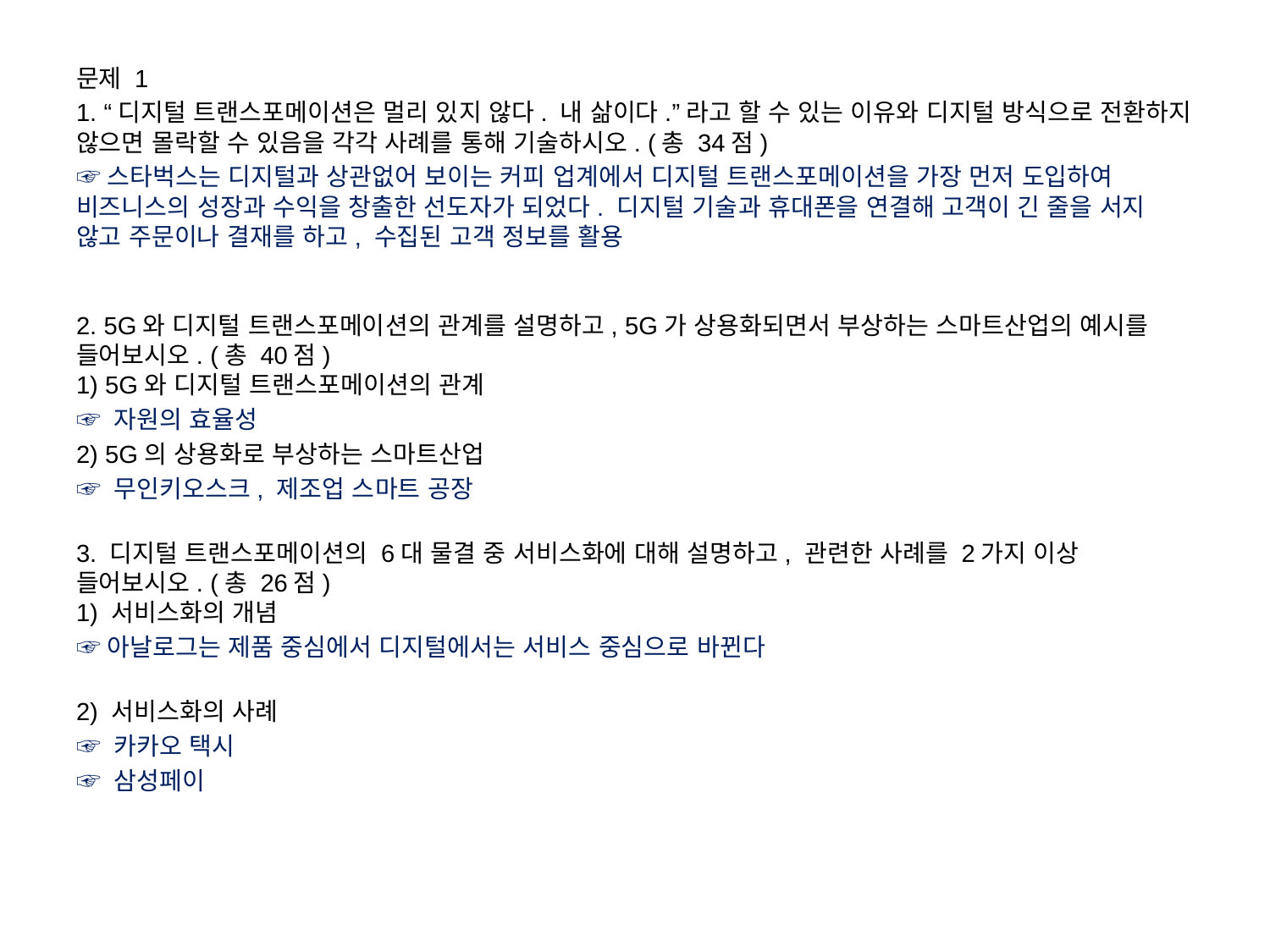

문제 1
1. “디지털 트랜스포메이션은 멀리 있지 않다. 내 삶이다.”라고 할 수 있는 이유와 디지털 방식으로 전환하지 않으면 몰락할 수 있음을 각각 사례를 통해 기술하시오. (총 34점)
☞스타벅스는 디지털과 상관없어 보이는 커피 업계에서 디지털 트랜스포메이션을 가장 먼저 도입하여 비즈니스의 성장과 수익을 창출한 선도자가 되었다. 디지털 기술과 휴대폰을 연결해 고객이 긴 줄을 서지 않고 주문이나 결재를 하고, 수집된 고객 정보를 활용
2. 5G와 디지털 트랜스포메이션의 관계를 설명하고, 5G가 상용화되면서 부상하는 스마트산업의 예시를 들어보시오. (총 40점)
1) 5G와 디지털 트랜스포메이션의 관계
☞ 자원의 효율성
2) 5G의 상용화로 부상하는 스마트산업
☞ 무인키오스크, 제조업 스마트 공장
3. 디지털 트랜스포메이션의 6대 물결 중 서비스화에 대해 설명하고, 관련한 사례를 2가지 이상 들어보시오. (총 26점)
1) 서비스화의 개념
☞아날로그는 제품 중심에서 디지털에서는 서비스 중심으로 바뀐다
2) 서비스화의 사례
☞ 카카오 택시
☞ 삼성페이